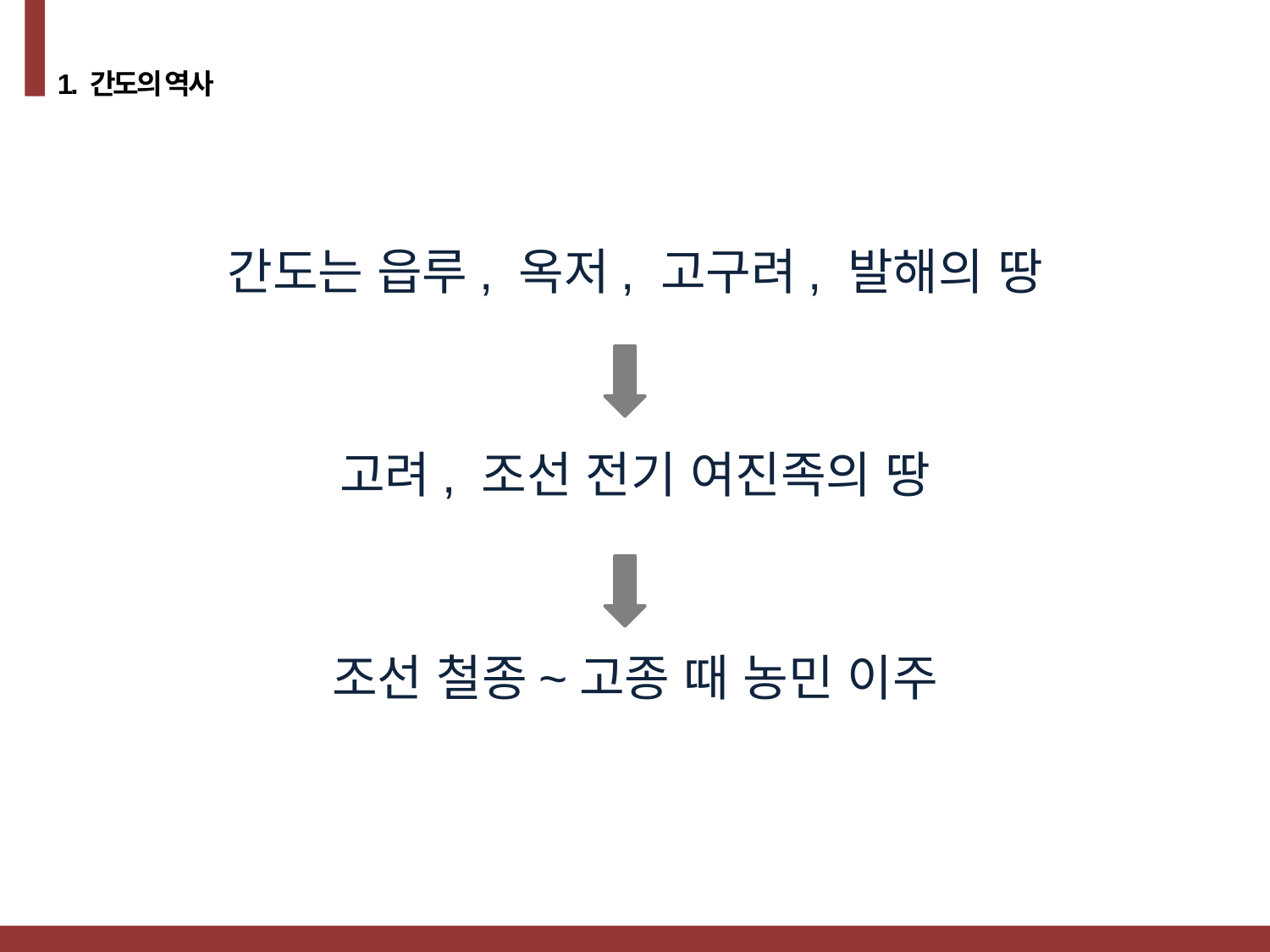

1. 간도의 역사

간도는 읍루, 옥저, 고구려, 발해의 땅

고려, 조선 전기 여진족의 땅

조선 철종~고종 때 농민 이주